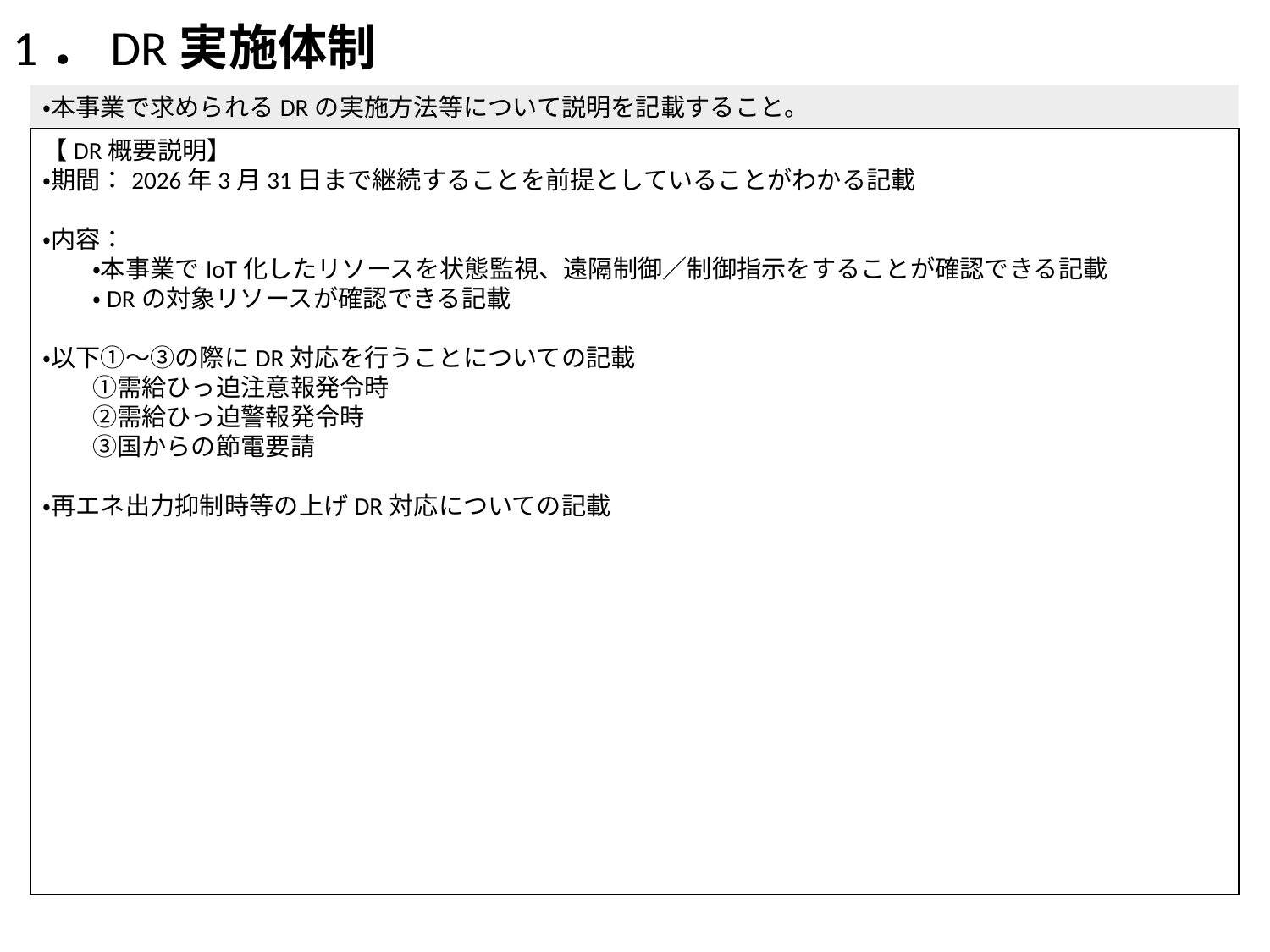

1．DR実施体制
・本事業で求められるDRの実施方法等について説明を記載すること。
【DR概要説明】
・期間：2026年3月31日まで継続することを前提としていることがわかる記載

・内容：
　　・本事業でIoT化したリソースを状態監視、遠隔制御／制御指示をすることが確認できる記載
　　・DRの対象リソースが確認できる記載

・以下①～③の際にDR対応を行うことについての記載
　　①需給ひっ迫注意報発令時
　　②需給ひっ迫警報発令時
　　③国からの節電要請

・再エネ出力抑制時等の上げDR対応についての記載